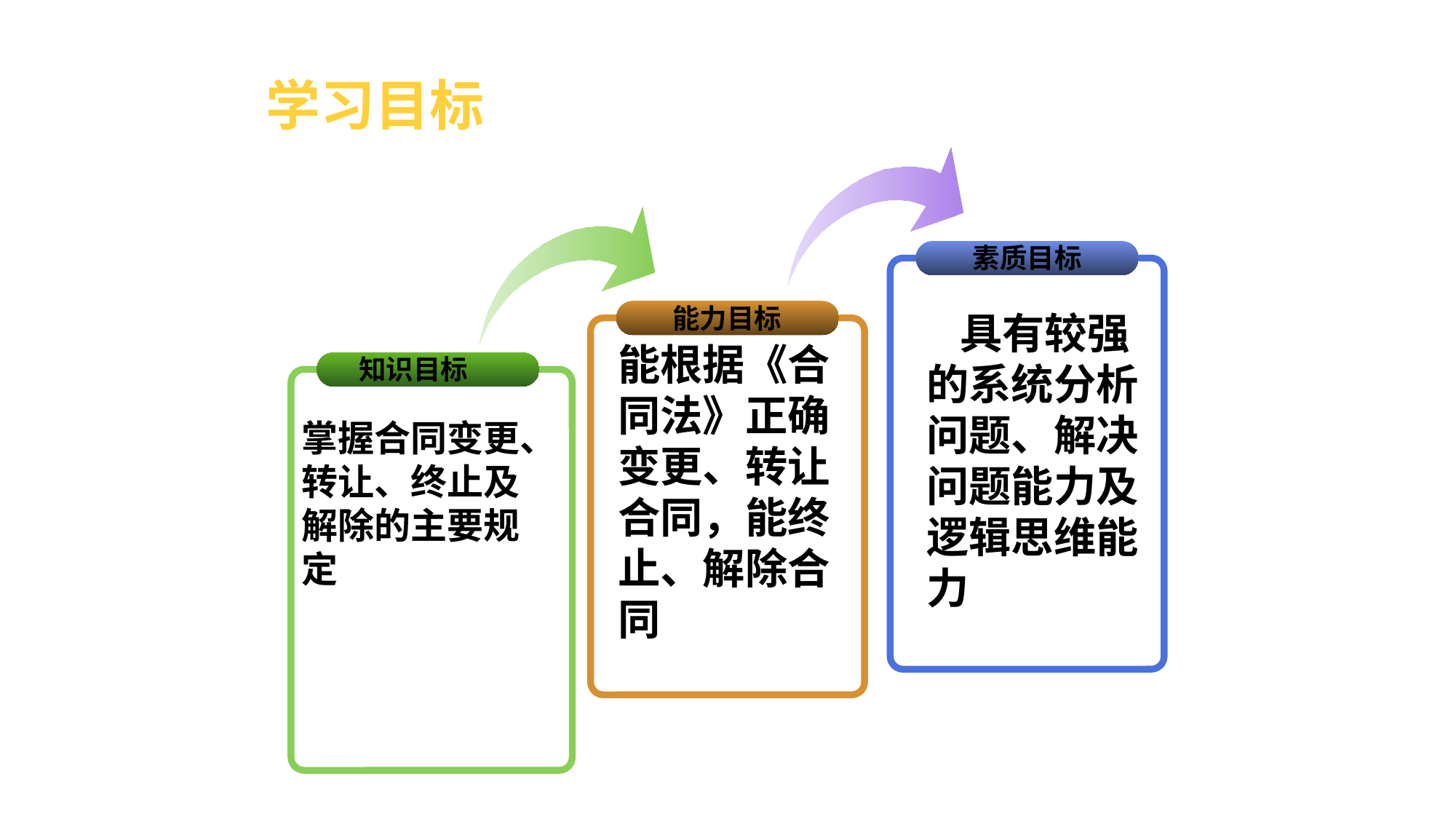

# 学习目标

素质目标

能力目标

   具有较强的系统分析问题、解决问题能力及逻辑思维能力

能根据《合同法》正确变更、转让合同，能终止、解除合同
知识目标

掌握合同变更、转让、终止及解除的主要规定